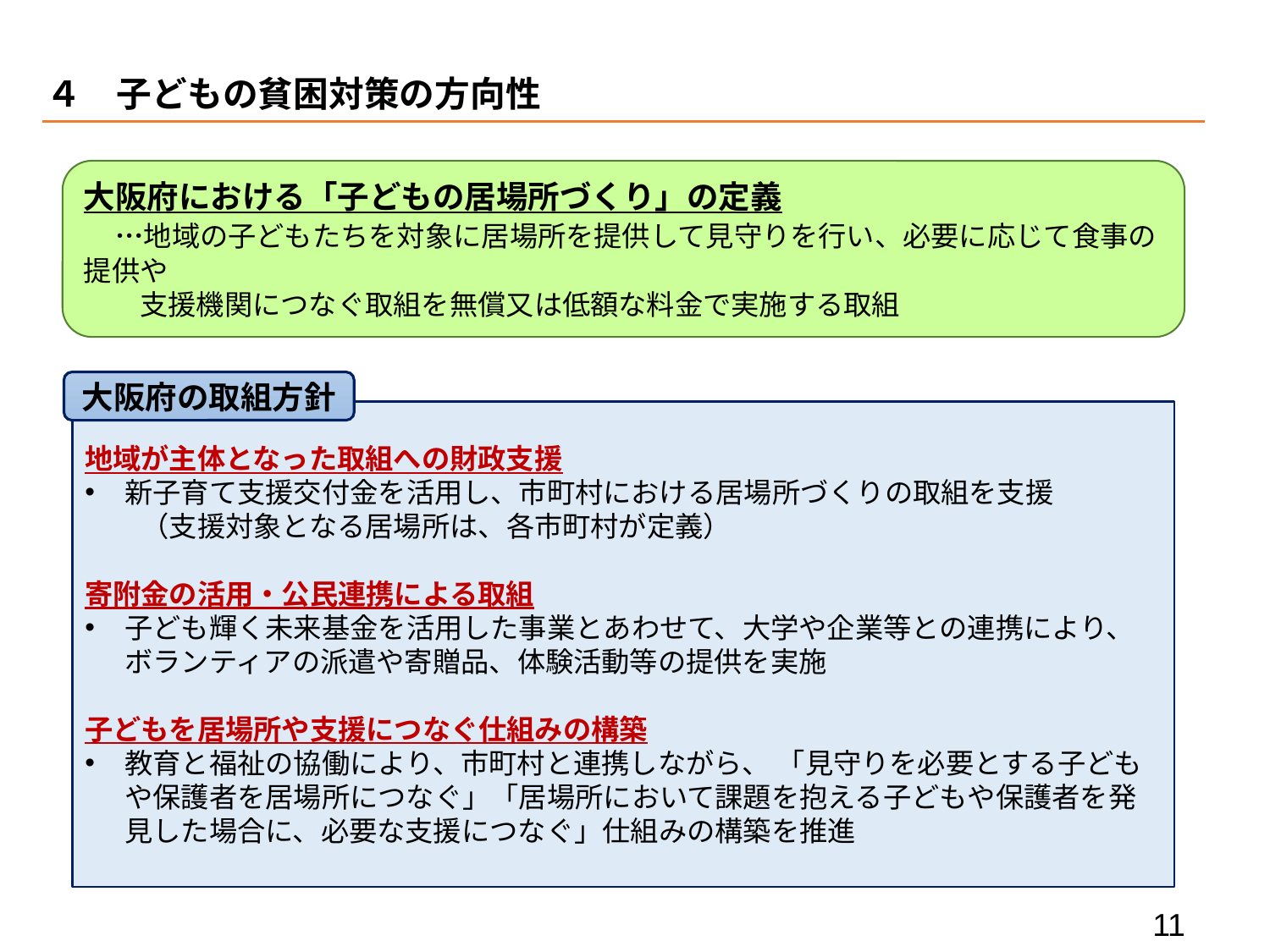

４　子どもの貧困対策の方向性
大阪府における「子どもの居場所づくり」の定義
　…地域の子どもたちを対象に居場所を提供して見守りを行い、必要に応じて食事の提供や
　　支援機関につなぐ取組を無償又は低額な料金で実施する取組
大阪府の取組方針

地域が主体となった取組への財政支援
新子育て支援交付金を活用し、市町村における居場所づくりの取組を支援
　　（支援対象となる居場所は、各市町村が定義）

寄附金の活用・公民連携による取組
子ども輝く未来基金を活用した事業とあわせて、大学や企業等との連携により、ボランティアの派遣や寄贈品、体験活動等の提供を実施

子どもを居場所や支援につなぐ仕組みの構築
教育と福祉の協働により、市町村と連携しながら、 「見守りを必要とする子どもや保護者を居場所につなぐ」「居場所において課題を抱える子どもや保護者を発見した場合に、必要な支援につなぐ」仕組みの構築を推進

11